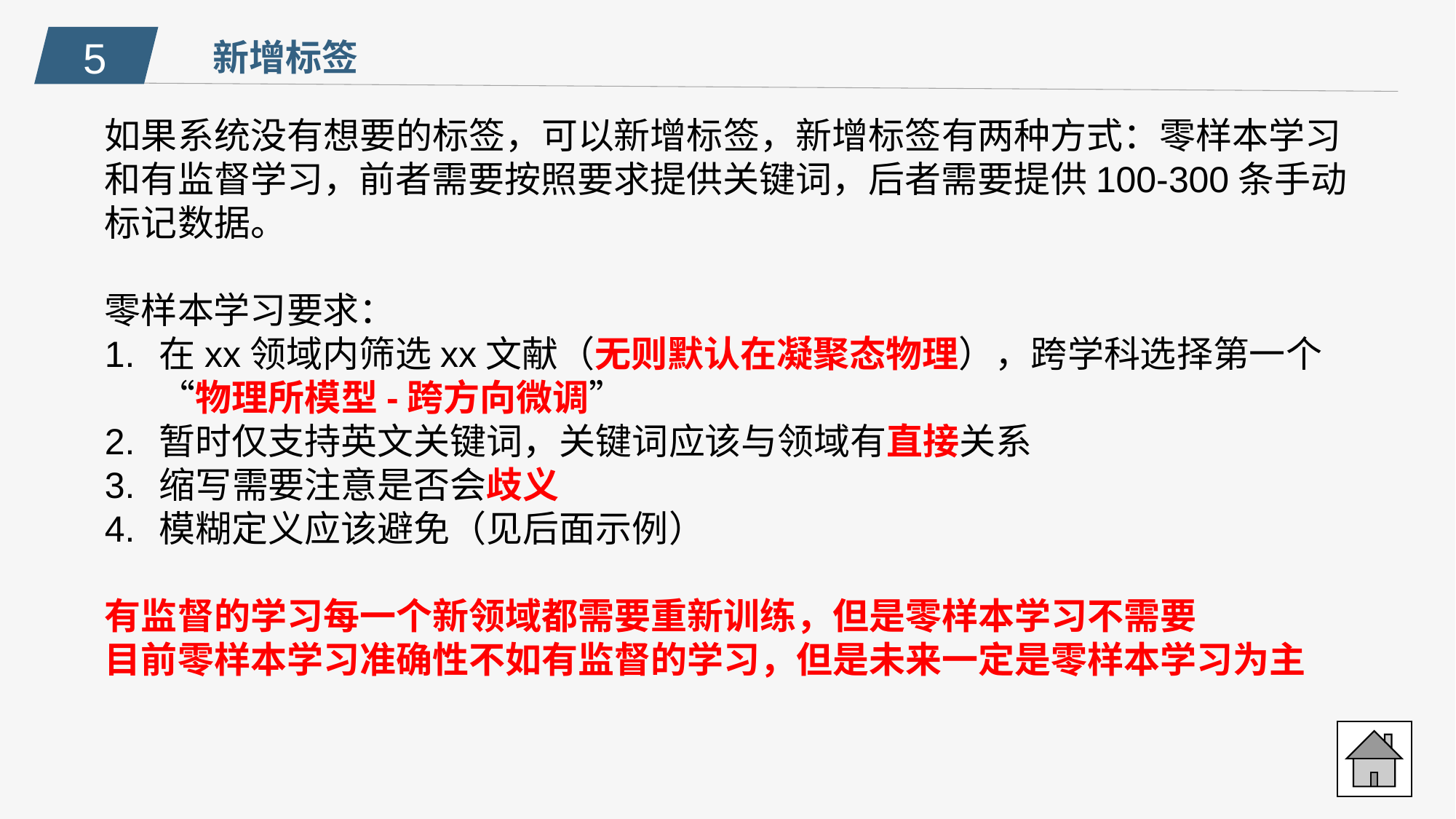

5

新增标签
如果系统没有想要的标签，可以新增标签，新增标签有两种方式：零样本学习和有监督学习，前者需要按照要求提供关键词，后者需要提供100-300条手动标记数据。

零样本学习要求：
在xx领域内筛选xx文献（无则默认在凝聚态物理），跨学科选择第一个“物理所模型-跨方向微调”
暂时仅支持英文关键词，关键词应该与领域有直接关系
缩写需要注意是否会歧义
模糊定义应该避免（见后面示例）

有监督的学习每一个新领域都需要重新训练，但是零样本学习不需要
目前零样本学习准确性不如有监督的学习，但是未来一定是零样本学习为主